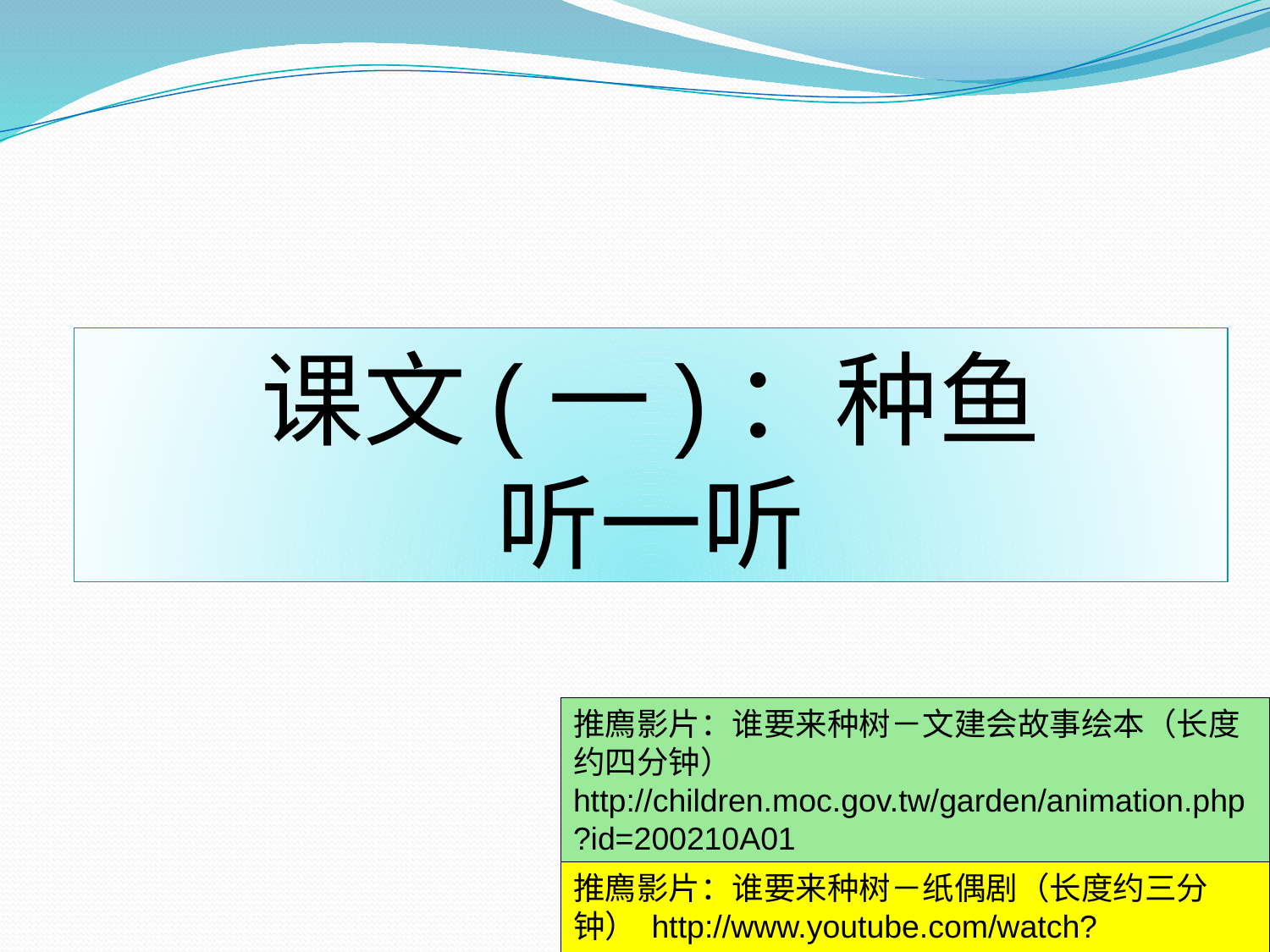

# 课文(一)：种鱼 听一听
推廌影片：谁要来种树－文建会故事绘本（长度约四分钟） http://children.moc.gov.tw/garden/animation.php?id=200210A01
推廌影片：谁要来种树－纸偶剧（长度约三分钟） http://www.youtube.com/watch?v=HBio9tjulss